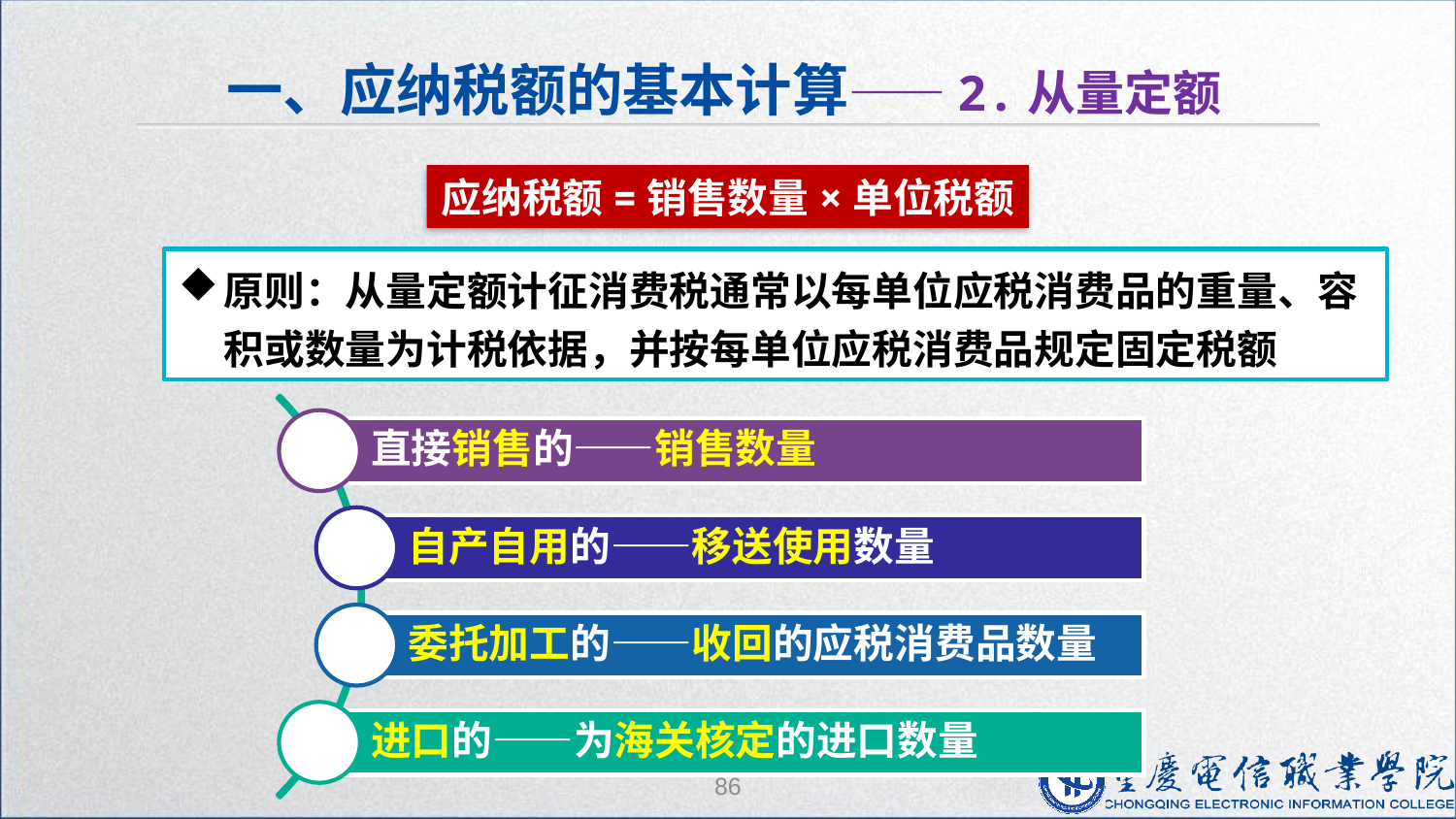

一、应纳税额的基本计算——2.从量定额

应纳税额=销售数量×单位税额
原则：从量定额计征消费税通常以每单位应税消费品的重量、容积或数量为计税依据，并按每单位应税消费品规定固定税额
直接销售的——销售数量
自产自用的——移送使用数量
委托加工的——收回的应税消费品数量
进口的——为海关核定的进口数量
86